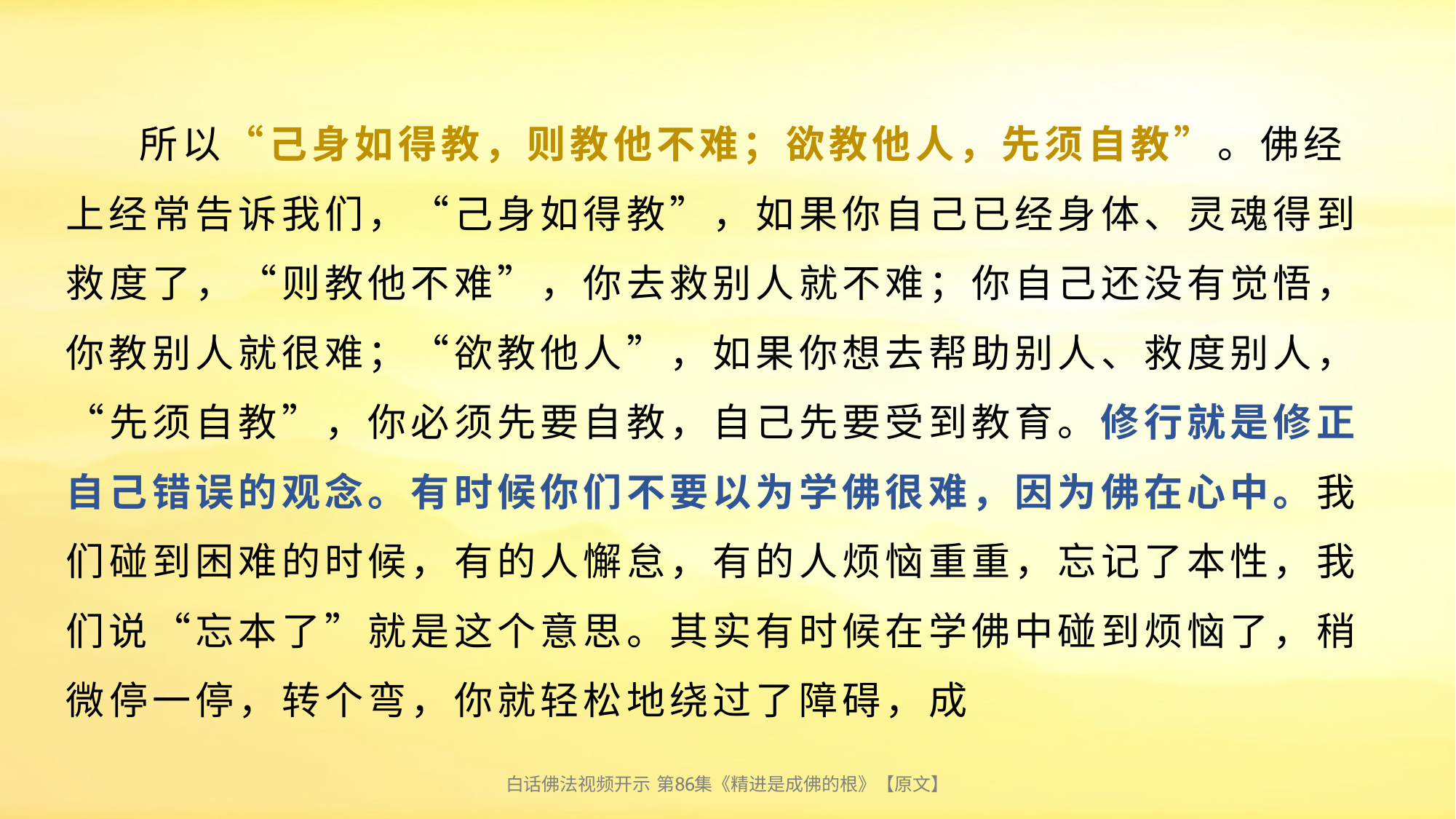

# 所以“己身如得教，则教他不难；欲教他人，先须自教”。佛经上经常告诉我们，“己身如得教”，如果你自己已经身体、灵魂得到救度了，“则教他不难”，你去救别人就不难；你自己还没有觉悟，你教别人就很难；“欲教他人”，如果你想去帮助别人、救度别人，“先须自教”，你必须先要自教，自己先要受到教育。修行就是修正自己错误的观念。有时候你们不要以为学佛很难，因为佛在心中。我们碰到困难的时候，有的人懈怠，有的人烦恼重重，忘记了本性，我们说“忘本了”就是这个意思。其实有时候在学佛中碰到烦恼了，稍微停一停，转个弯，你就轻松地绕过了障碍，成
白话佛法视频开示 第86集《精进是成佛的根》【原文】